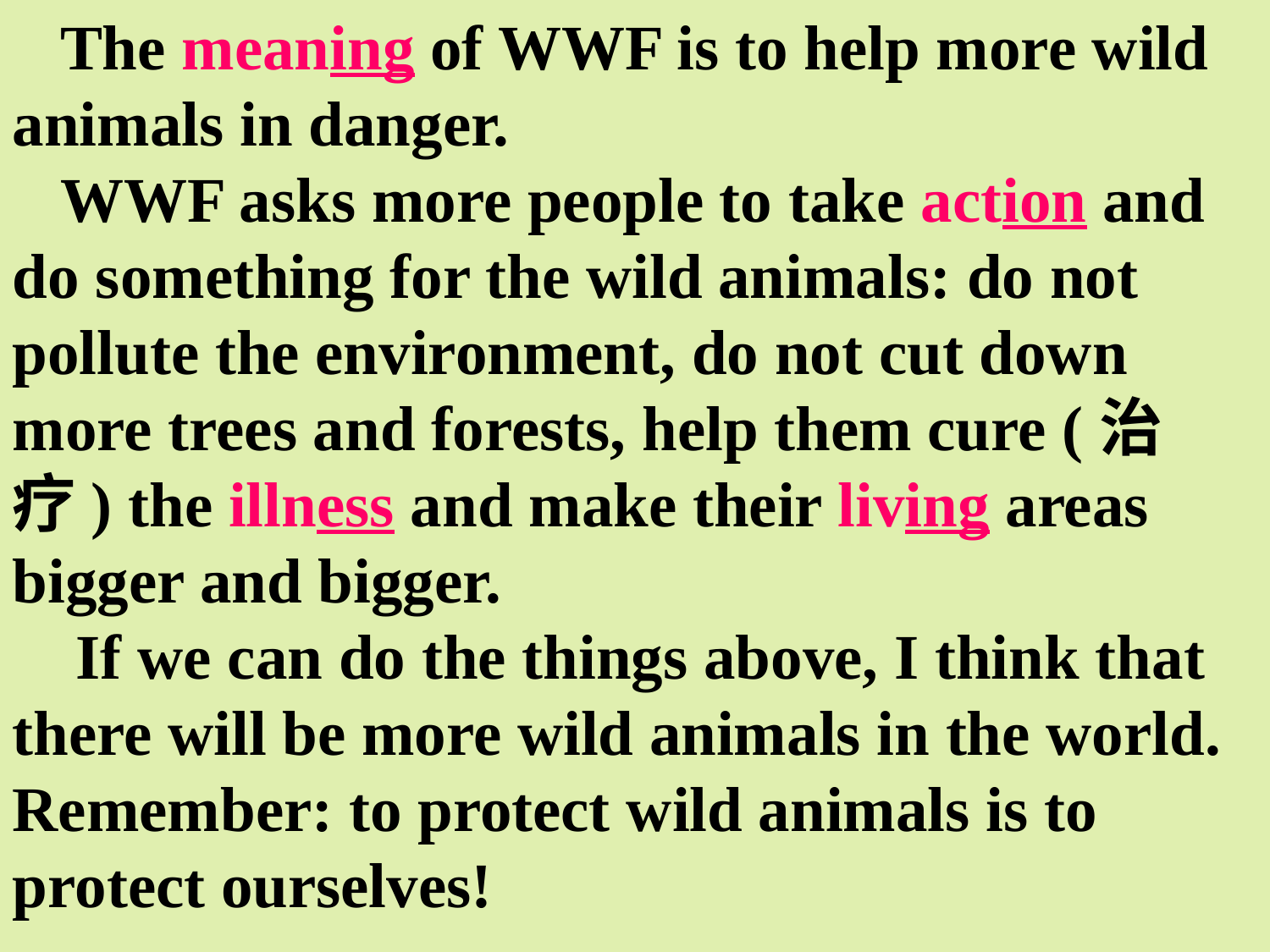

The meaning of WWF is to help more wild animals in danger.
   WWF asks more people to take action and do something for the wild animals: do not pollute the environment, do not cut down more trees and forests, help them cure (治疗) the illness and make their living areas bigger and bigger.
    If we can do the things above, I think that there will be more wild animals in the world. Remember: to protect wild animals is to protect ourselves!